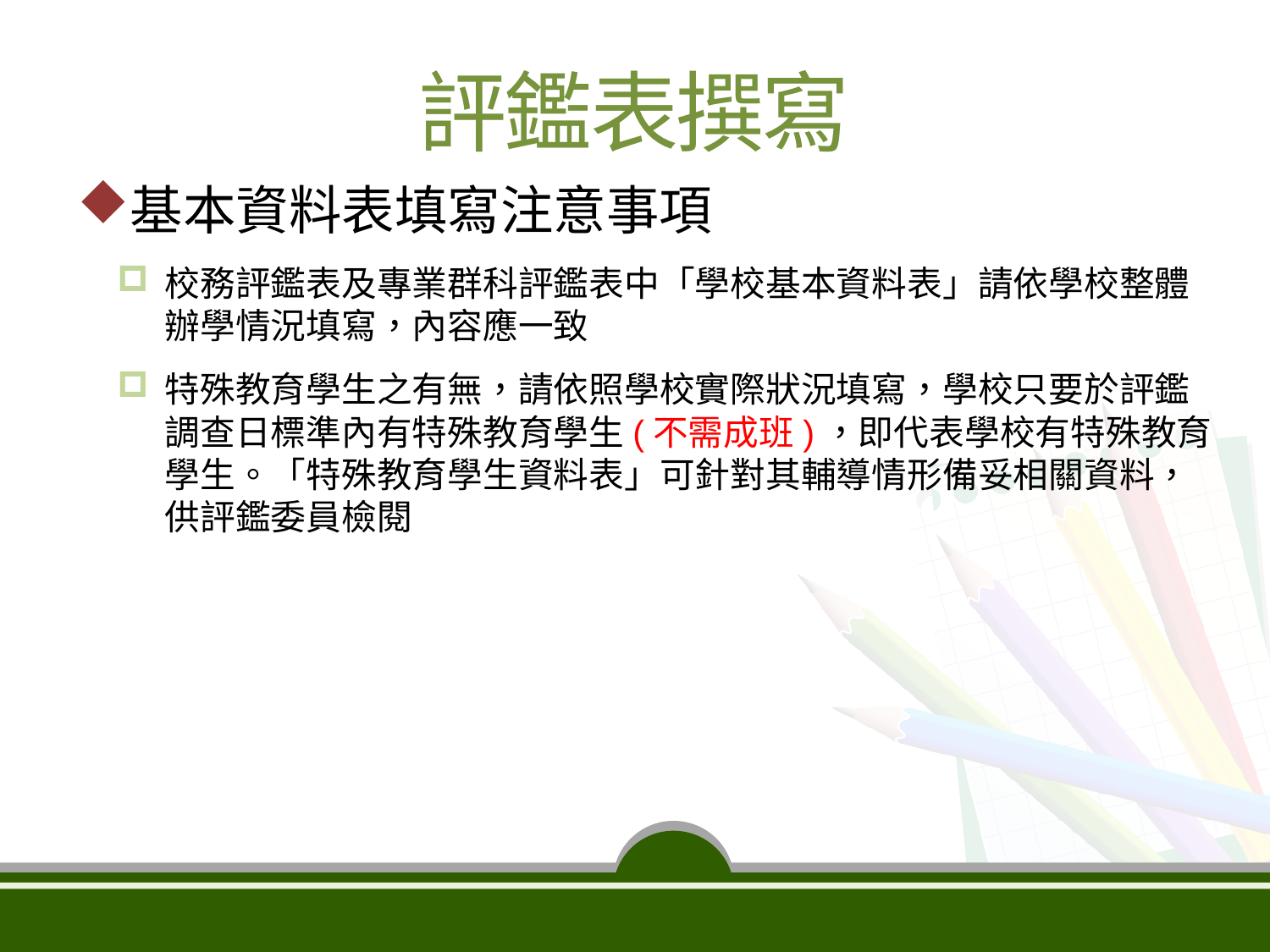

評鑑表撰寫
基本資料表填寫注意事項
校務評鑑表及專業群科評鑑表中「學校基本資料表」請依學校整體辦學情況填寫，內容應一致
特殊教育學生之有無，請依照學校實際狀況填寫，學校只要於評鑑調查日標準內有特殊教育學生(不需成班)，即代表學校有特殊教育學生。「特殊教育學生資料表」可針對其輔導情形備妥相關資料，供評鑑委員檢閱